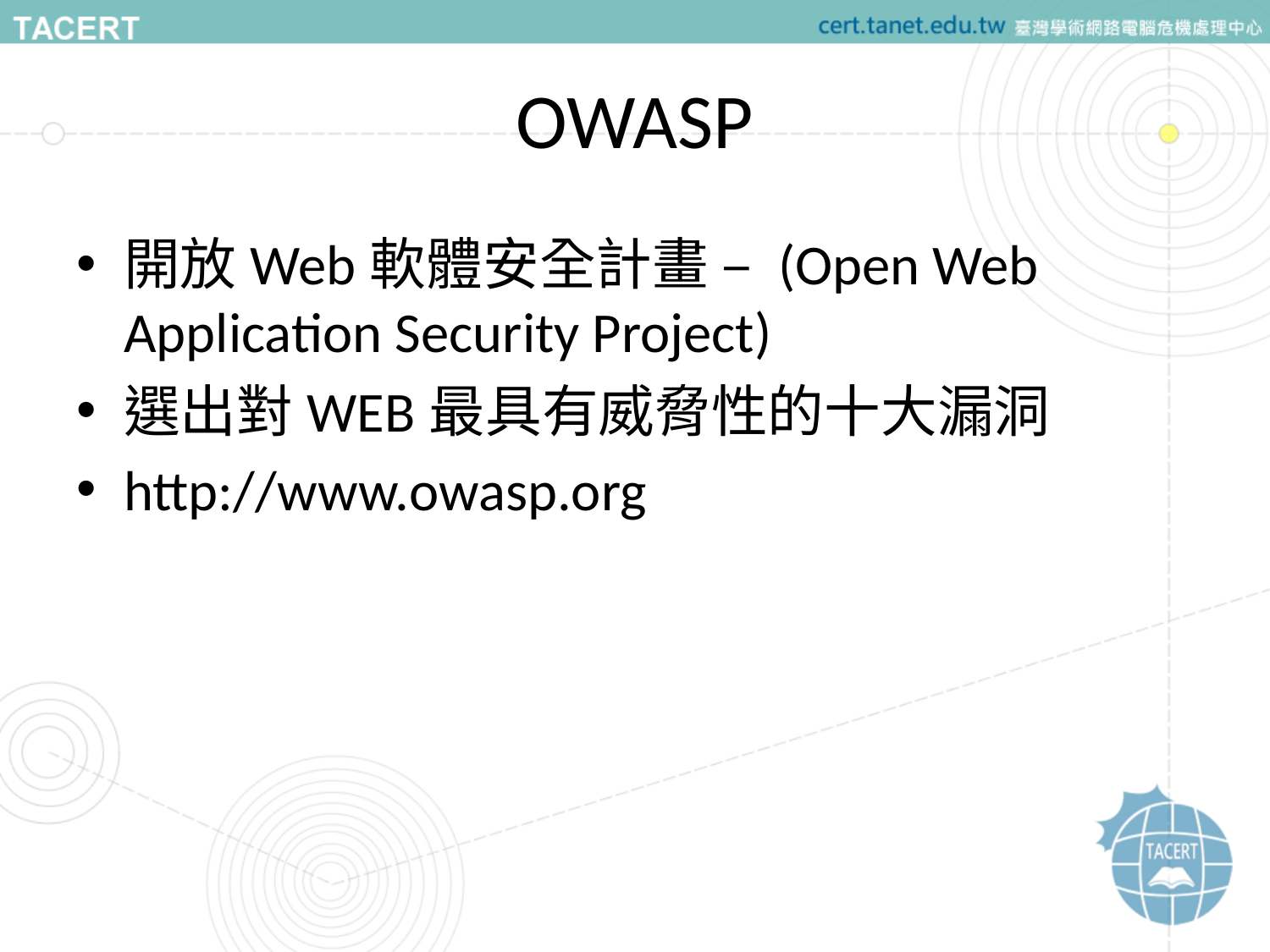

# OWASP
開放Web軟體安全計畫 – (Open Web Application Security Project)
選出對WEB最具有威脅性的十大漏洞
http://www.owasp.org